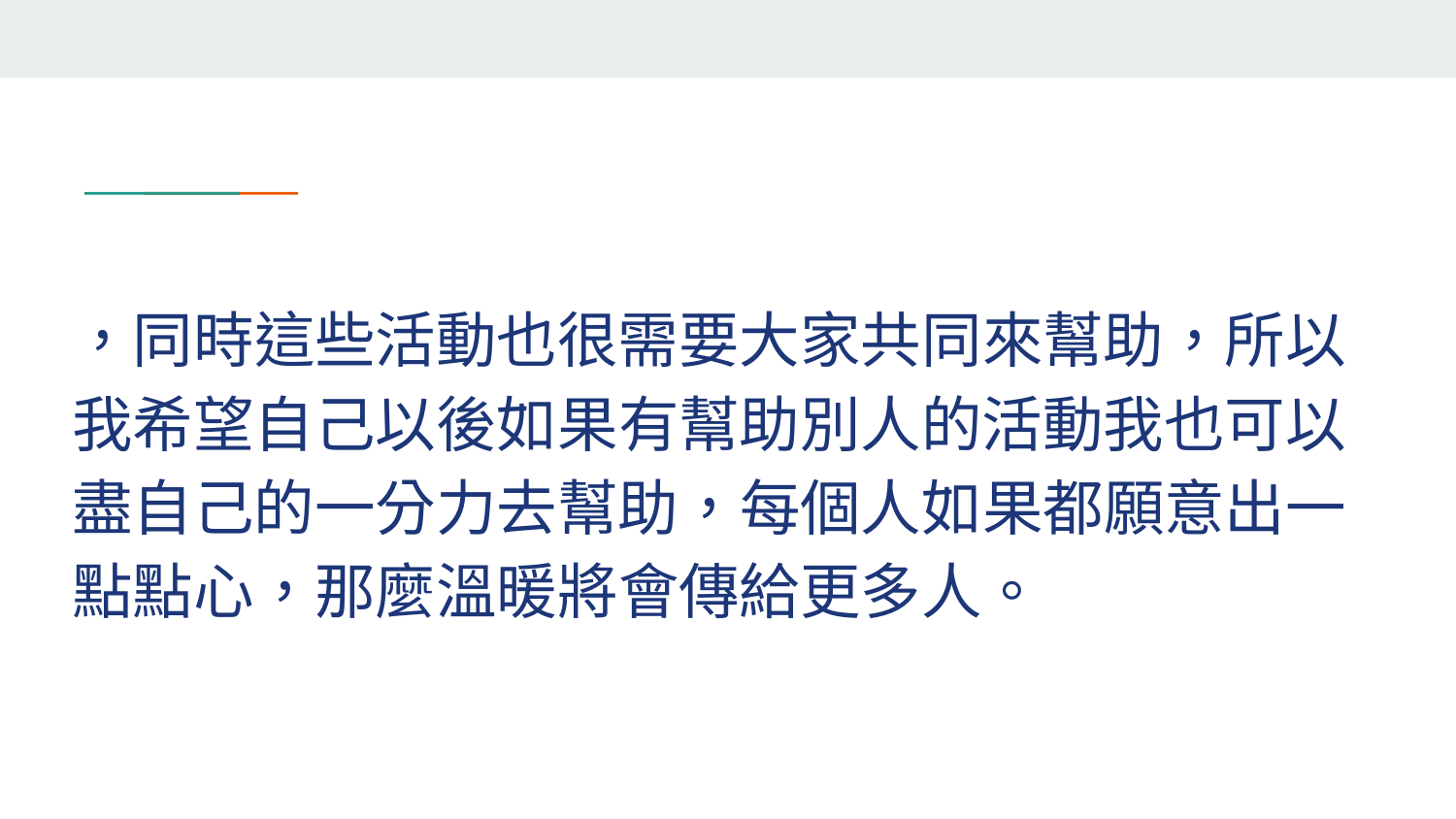

，同時這些活動也很需要大家共同來幫助，所以我希望自己以後如果有幫助別人的活動我也可以盡自己的一分力去幫助，每個人如果都願意出一點點心，那麼溫暖將會傳給更多人。